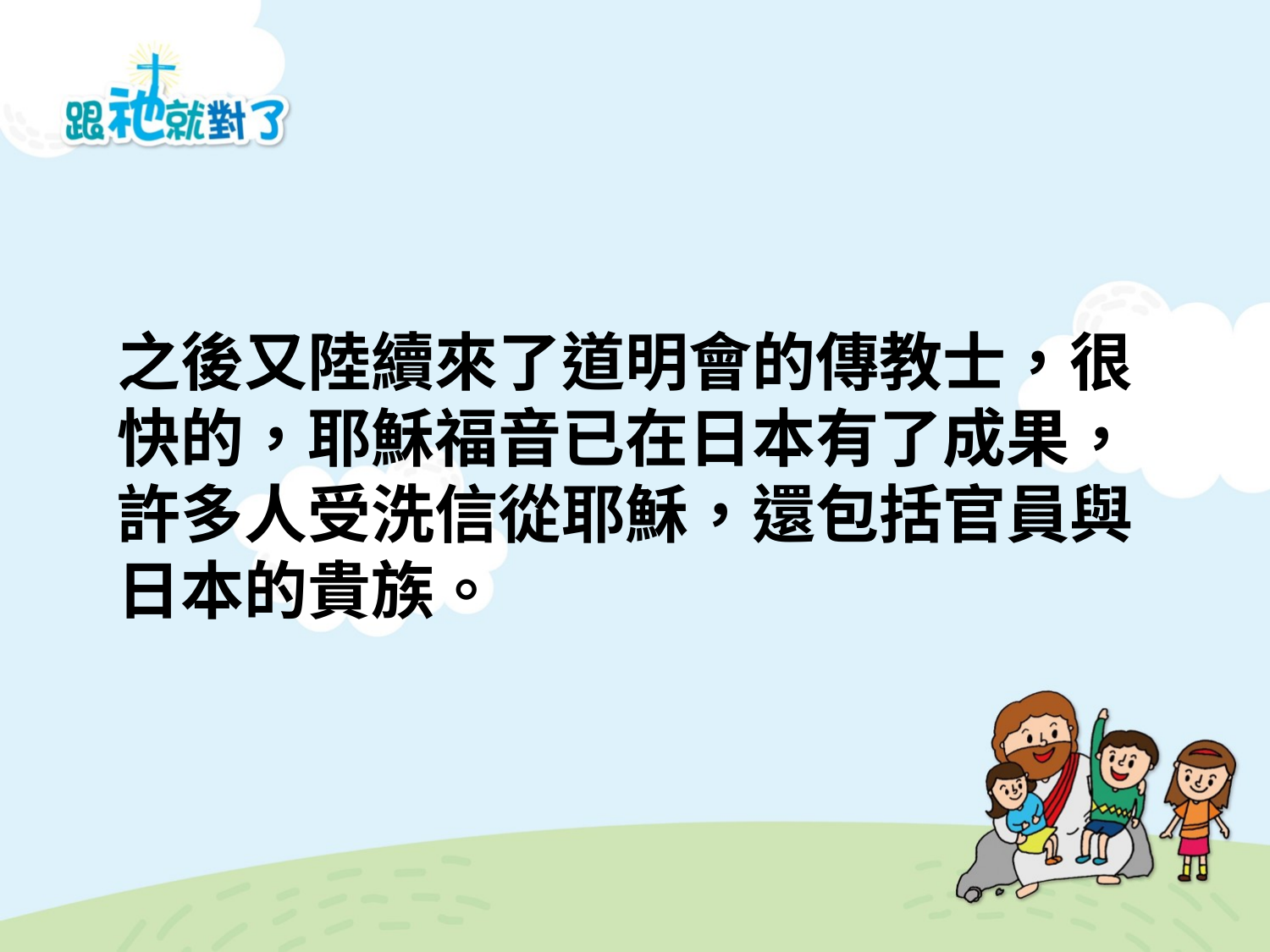

之後又陸續來了道明會的傳教士，很快的，耶穌福音已在日本有了成果，許多人受洗信從耶穌，還包括官員與日本的貴族。